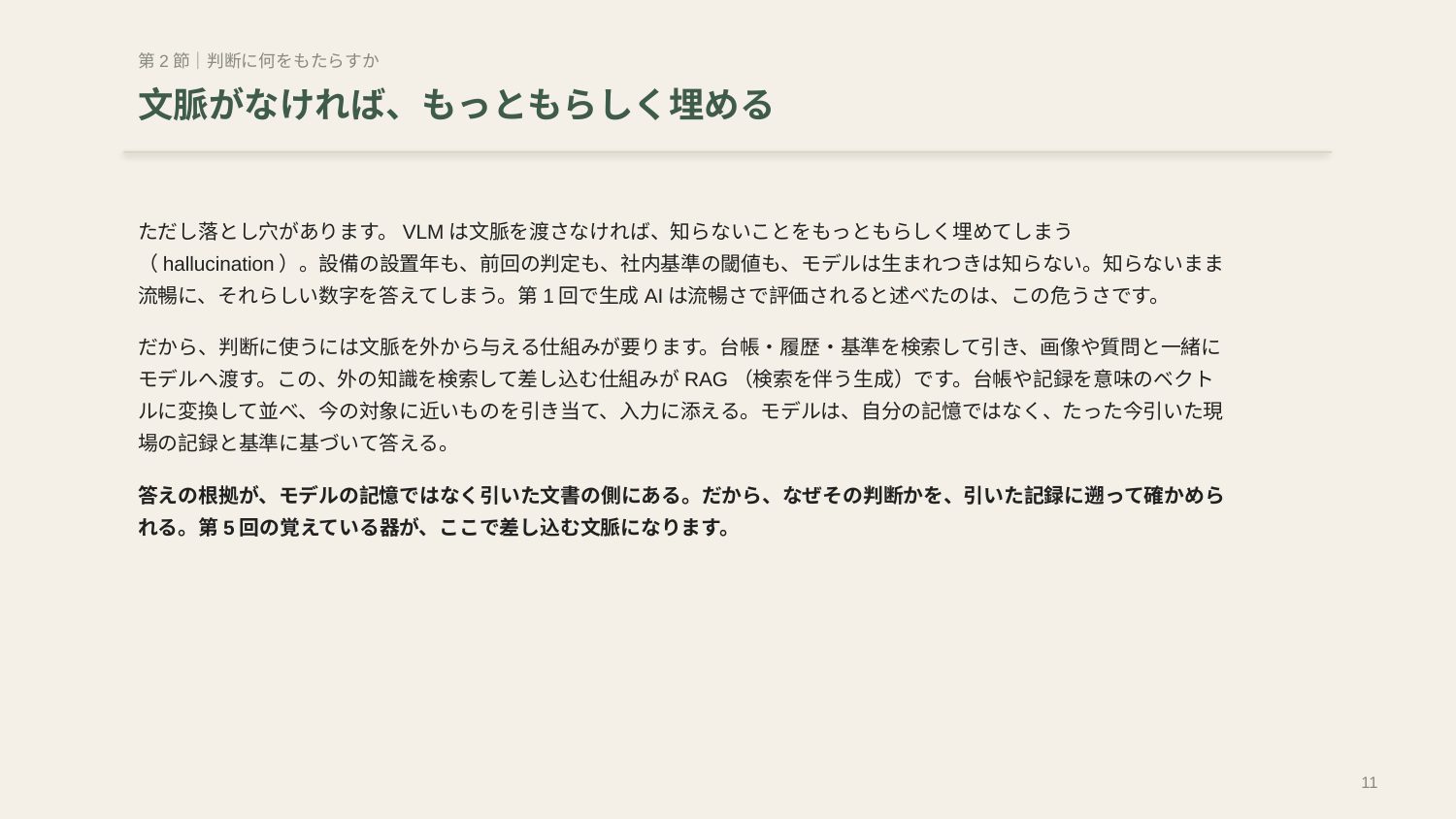

第2節｜判断に何をもたらすか
文脈がなければ、もっともらしく埋める

ただし落とし穴があります。VLMは文脈を渡さなければ、知らないことをもっともらしく埋めてしまう（hallucination）。設備の設置年も、前回の判定も、社内基準の閾値も、モデルは生まれつきは知らない。知らないまま流暢に、それらしい数字を答えてしまう。第1回で生成AIは流暢さで評価されると述べたのは、この危うさです。
だから、判断に使うには文脈を外から与える仕組みが要ります。台帳・履歴・基準を検索して引き、画像や質問と一緒にモデルへ渡す。この、外の知識を検索して差し込む仕組みがRAG（検索を伴う生成）です。台帳や記録を意味のベクトルに変換して並べ、今の対象に近いものを引き当て、入力に添える。モデルは、自分の記憶ではなく、たった今引いた現場の記録と基準に基づいて答える。
答えの根拠が、モデルの記憶ではなく引いた文書の側にある。だから、なぜその判断かを、引いた記録に遡って確かめられる。第5回の覚えている器が、ここで差し込む文脈になります。
11